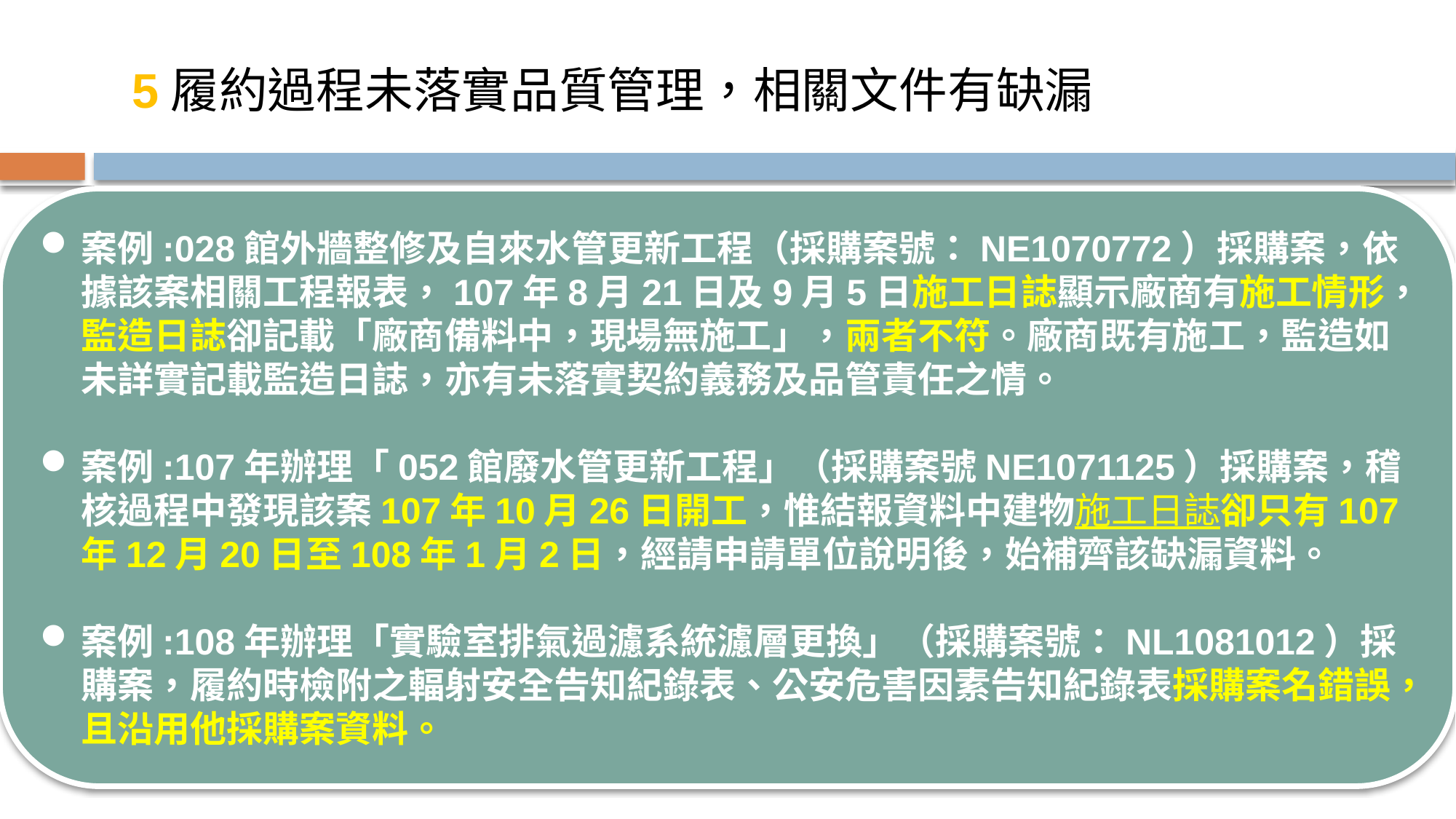

5履約過程未落實品質管理，相關文件有缺漏
案例:028館外牆整修及自來水管更新工程（採購案號：NE1070772）採購案，依據該案相關工程報表，107年8月21日及9月5日施工日誌顯示廠商有施工情形，監造日誌卻記載「廠商備料中，現場無施工」，兩者不符。廠商既有施工，監造如未詳實記載監造日誌，亦有未落實契約義務及品管責任之情。

案例:107年辦理「052館廢水管更新工程」（採購案號NE1071125）採購案，稽核過程中發現該案107年10月26日開工，惟結報資料中建物施工日誌卻只有107年12月20日至108年1月2日，經請申請單位說明後，始補齊該缺漏資料。

案例:108年辦理「實驗室排氣過濾系統濾層更換」（採購案號：NL1081012）採購案，履約時檢附之輻射安全告知紀錄表、公安危害因素告知紀錄表採購案名錯誤，且沿用他採購案資料。